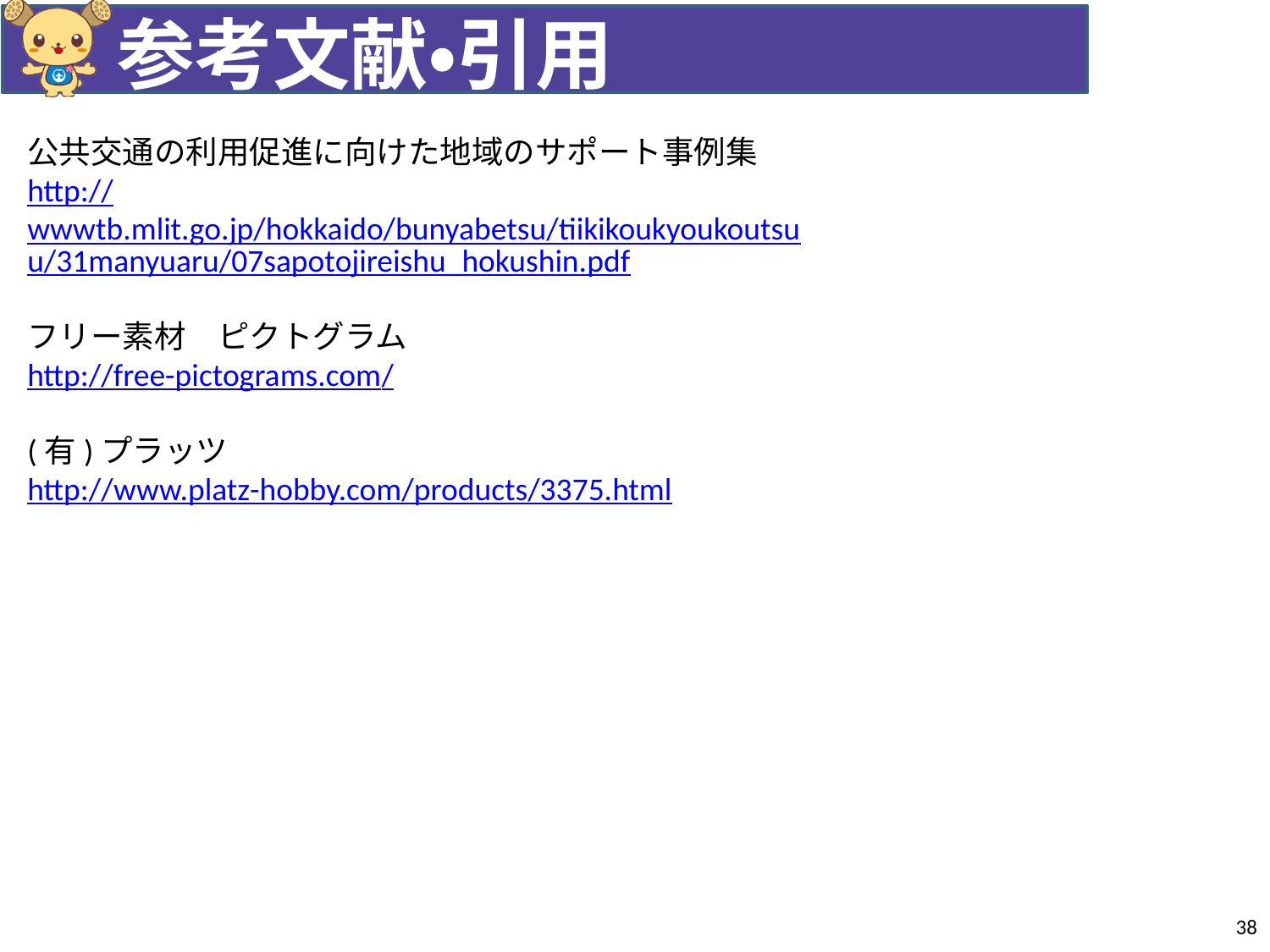

参考文献・引用
公共交通の利用促進に向けた地域のサポート事例集
http://wwwtb.mlit.go.jp/hokkaido/bunyabetsu/tiikikoukyoukoutsuu/31manyuaru/07sapotojireishu_hokushin.pdf

フリー素材　ピクトグラム
http://free-pictograms.com/

(有)プラッツ
http://www.platz-hobby.com/products/3375.html

38